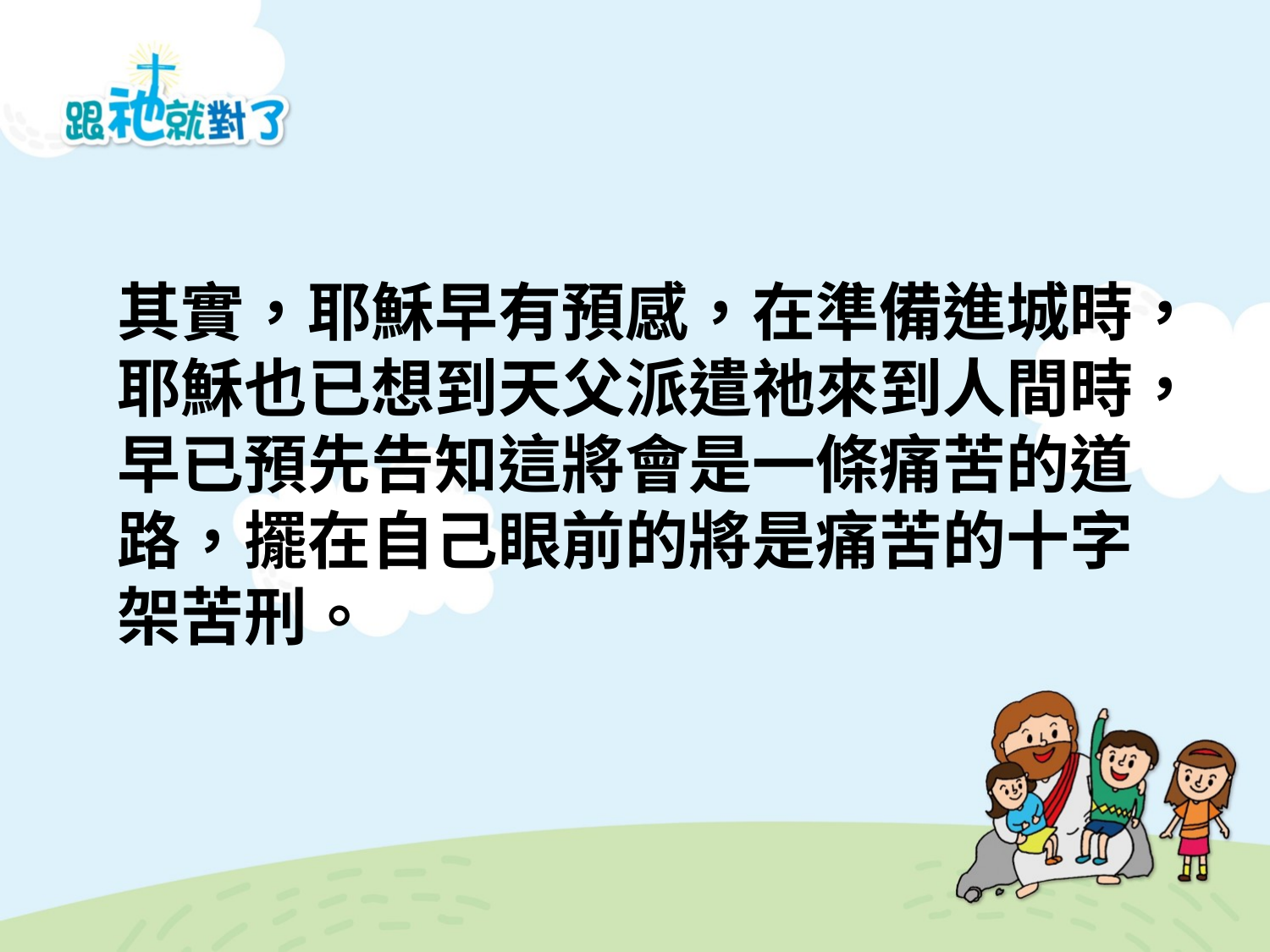

其實，耶穌早有預感，在準備進城時，耶穌也已想到天父派遣祂來到人間時，早已預先告知這將會是一條痛苦的道路，擺在自己眼前的將是痛苦的十字架苦刑。